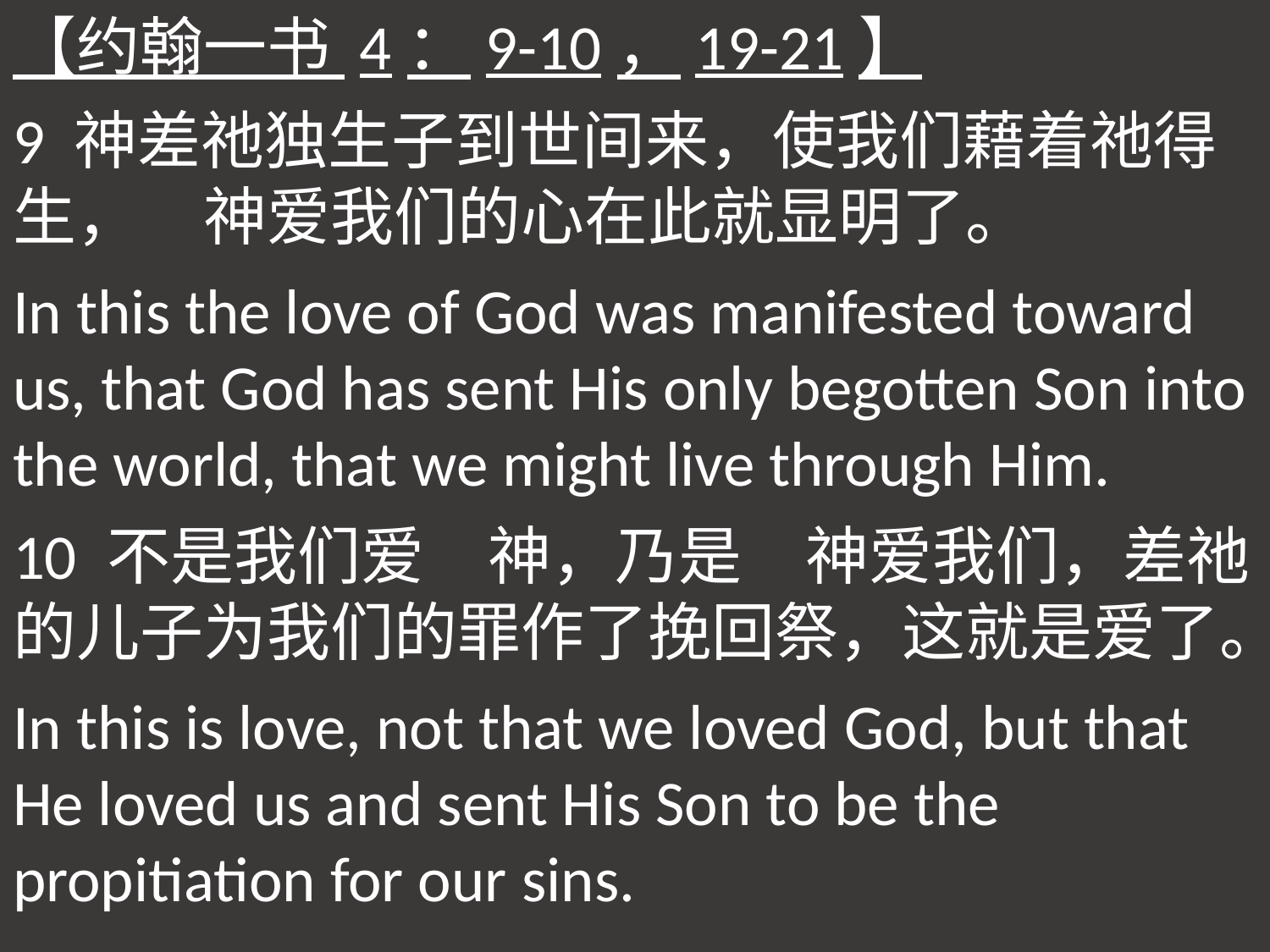

【约翰一书 4：9-10，19-21】
9 神差祂独生子到世间来，使我们藉着祂得生，　神爱我们的心在此就显明了。
In this the love of God was manifested toward us, that God has sent His only begotten Son into the world, that we might live through Him.
10 不是我们爱　神，乃是　神爱我们，差祂的儿子为我们的罪作了挽回祭，这就是爱了。
In this is love, not that we loved God, but that He loved us and sent His Son to be the propitiation for our sins.